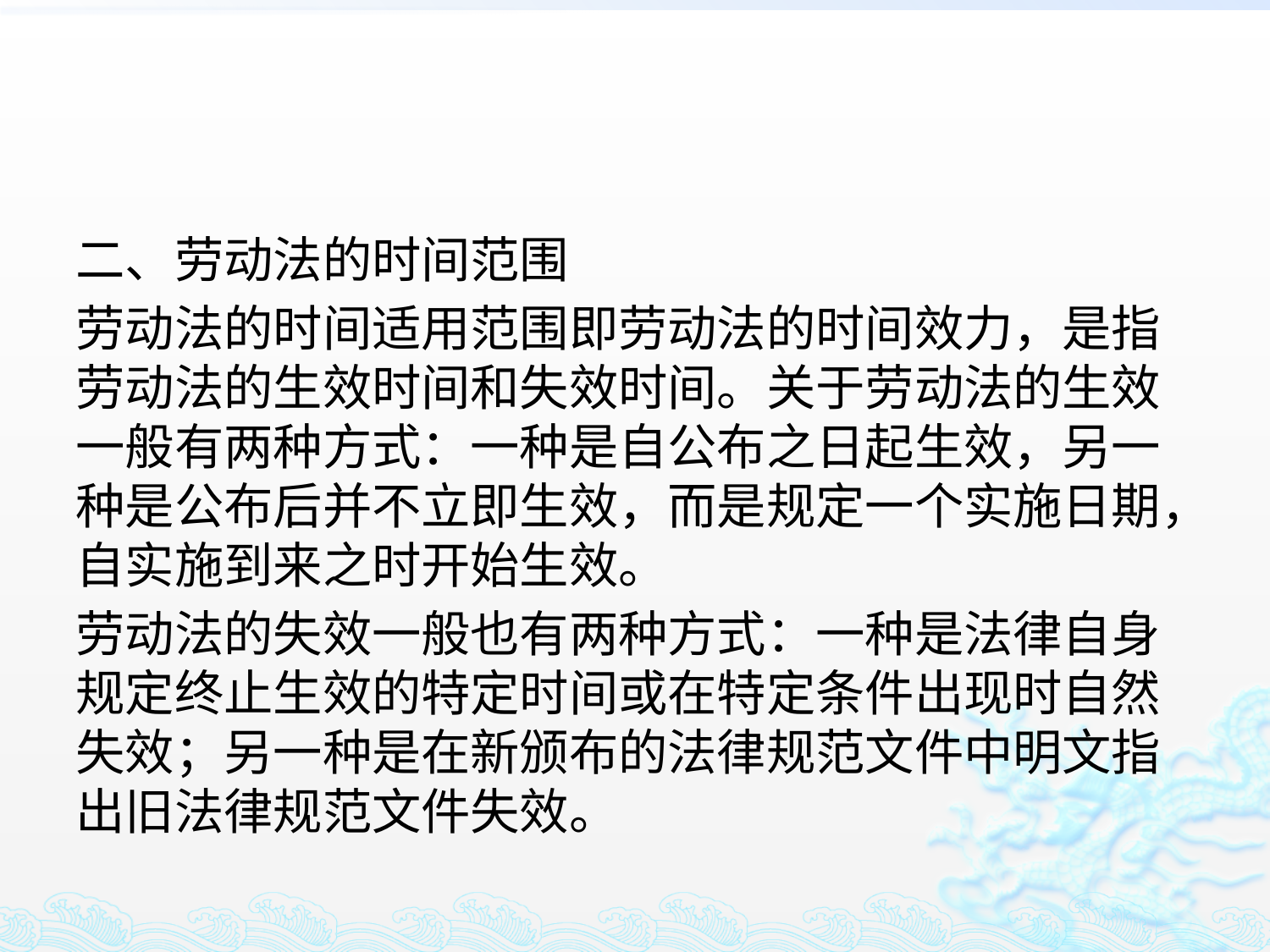

#
二、劳动法的时间范围
劳动法的时间适用范围即劳动法的时间效力，是指劳动法的生效时间和失效时间。关于劳动法的生效一般有两种方式：一种是自公布之日起生效，另一种是公布后并不立即生效，而是规定一个实施日期，自实施到来之时开始生效。
劳动法的失效一般也有两种方式：一种是法律自身规定终止生效的特定时间或在特定条件出现时自然失效；另一种是在新颁布的法律规范文件中明文指出旧法律规范文件失效。